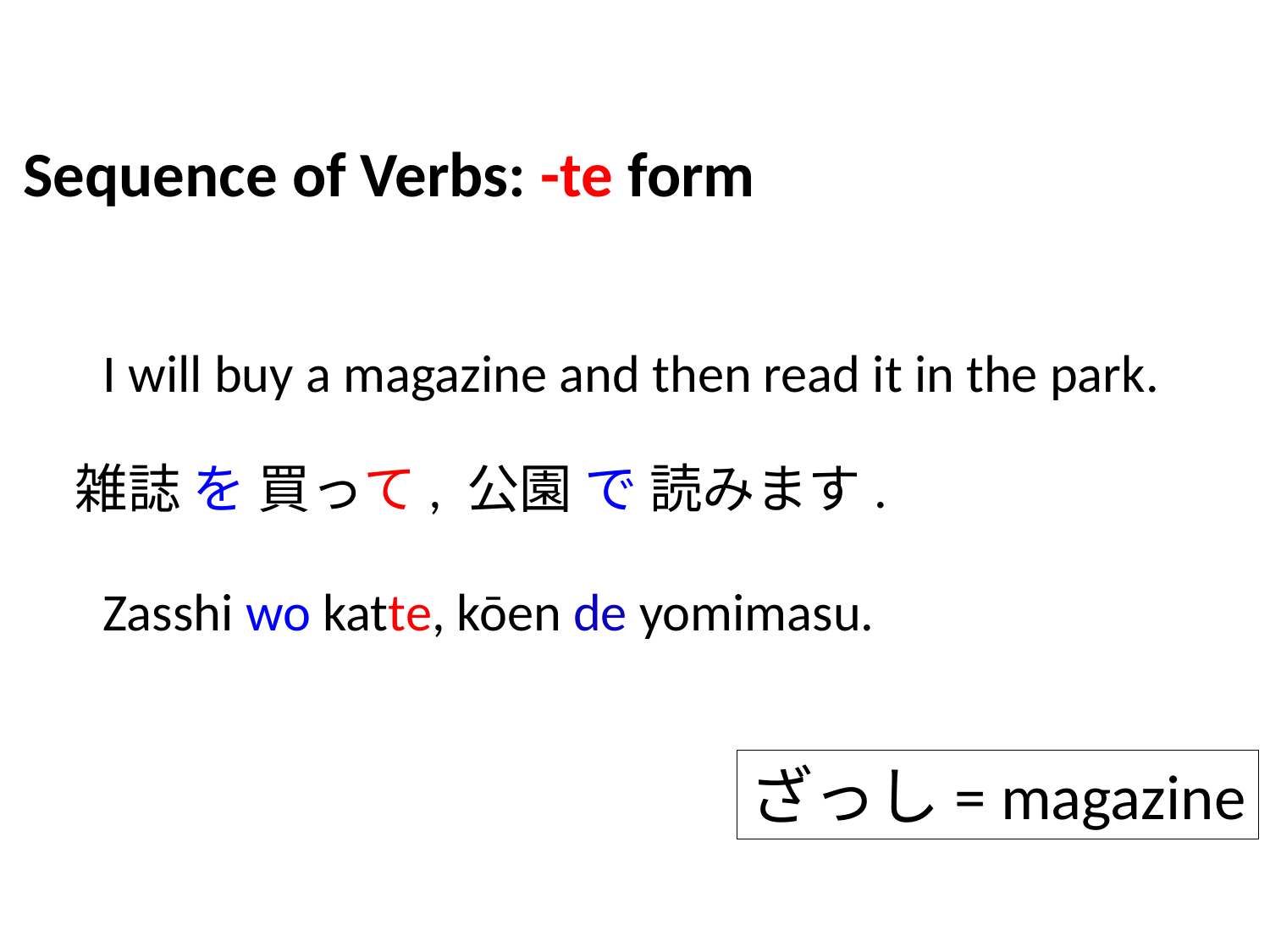

Sequence of Verbs: -te form
I will buy a magazine and then read it in the park.
雑誌 を 買って, 公園 で 読みます.
Zasshi wo katte, kōen de yomimasu.
ざっし= magazine